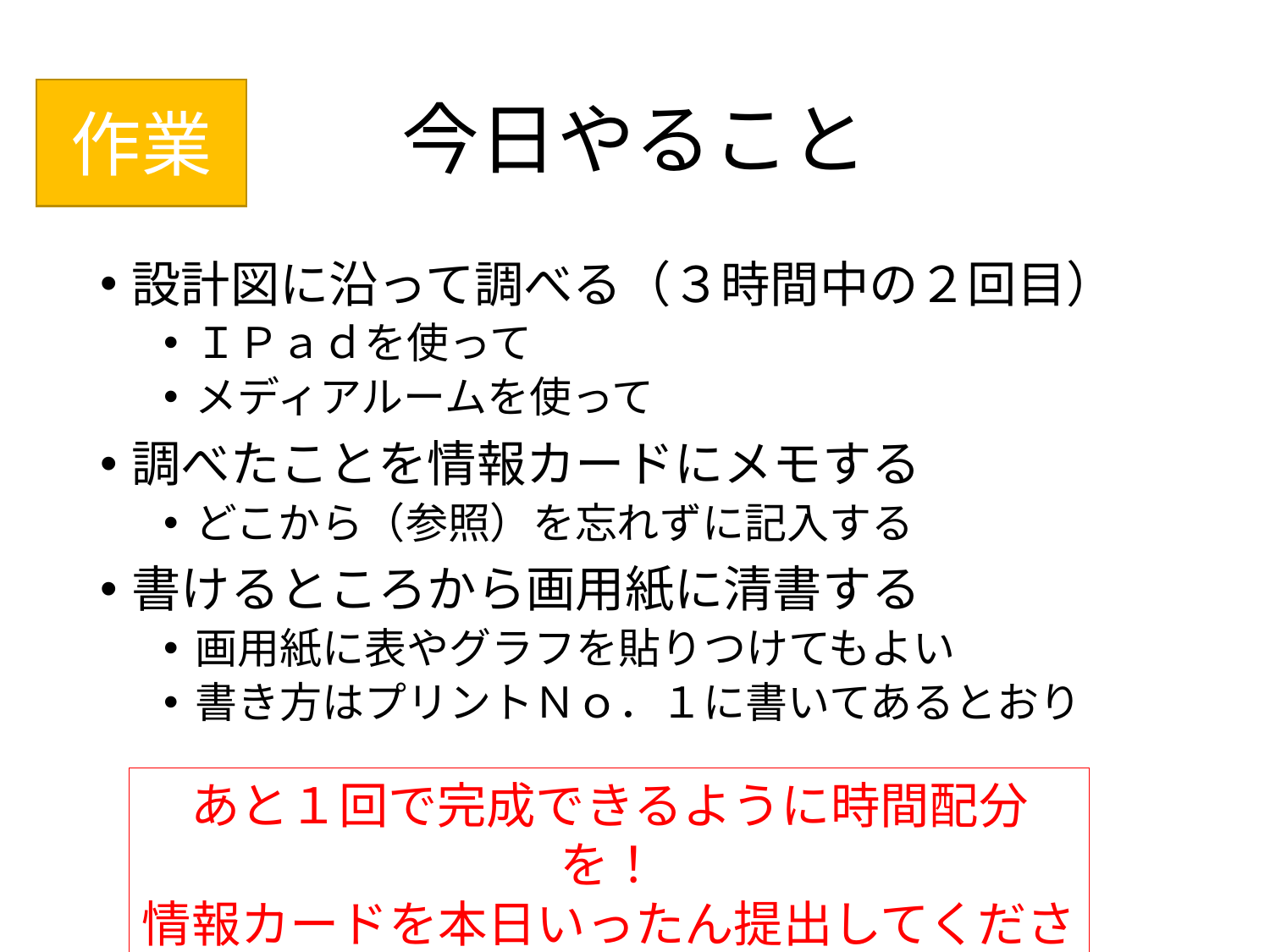

# 今日やること
作業
設計図に沿って調べる（３時間中の２回目）
ＩＰａｄを使って
メディアルームを使って
調べたことを情報カードにメモする
どこから（参照）を忘れずに記入する
書けるところから画用紙に清書する
画用紙に表やグラフを貼りつけてもよい
書き方はプリントＮｏ．１に書いてあるとおり

あと１回で完成できるように時間配分を！
情報カードを本日いったん提出してください